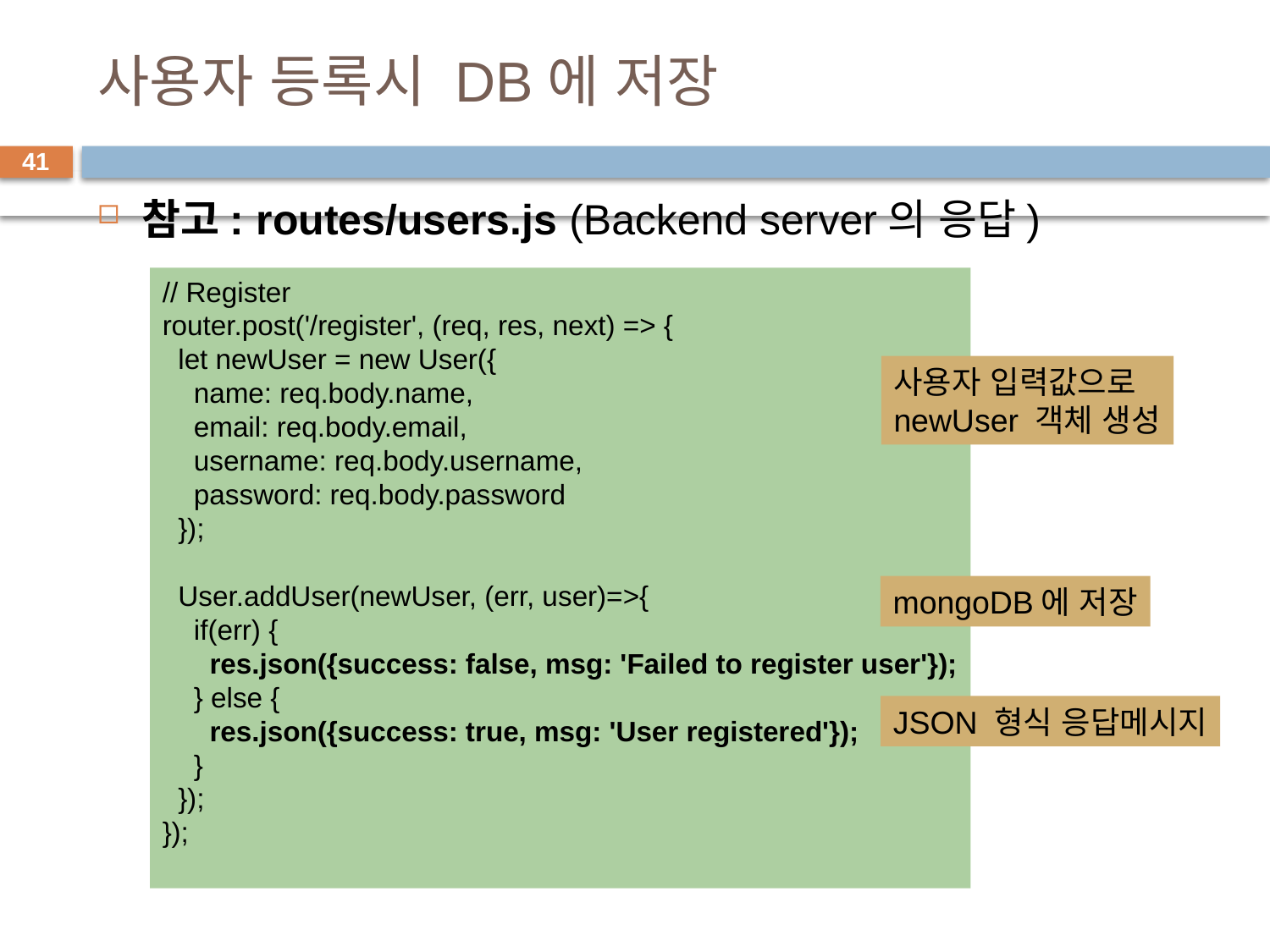

# 사용자 등록시 DB에 저장
41
참고: routes/users.js (Backend server의 응답)
// Register
router.post('/register', (req, res, next) => {
  let newUser = new User({
    name: req.body.name,
    email: req.body.email,
    username: req.body.username,
    password: req.body.password
  });

  User.addUser(newUser, (err, user)=>{
    if(err) {
      res.json({success: false, msg: 'Failed to register user'});
    } else {
      res.json({success: true, msg: 'User registered'});
    }
  });
});

사용자 입력값으로
newUser 객체 생성
mongoDB에 저장
JSON 형식 응답메시지